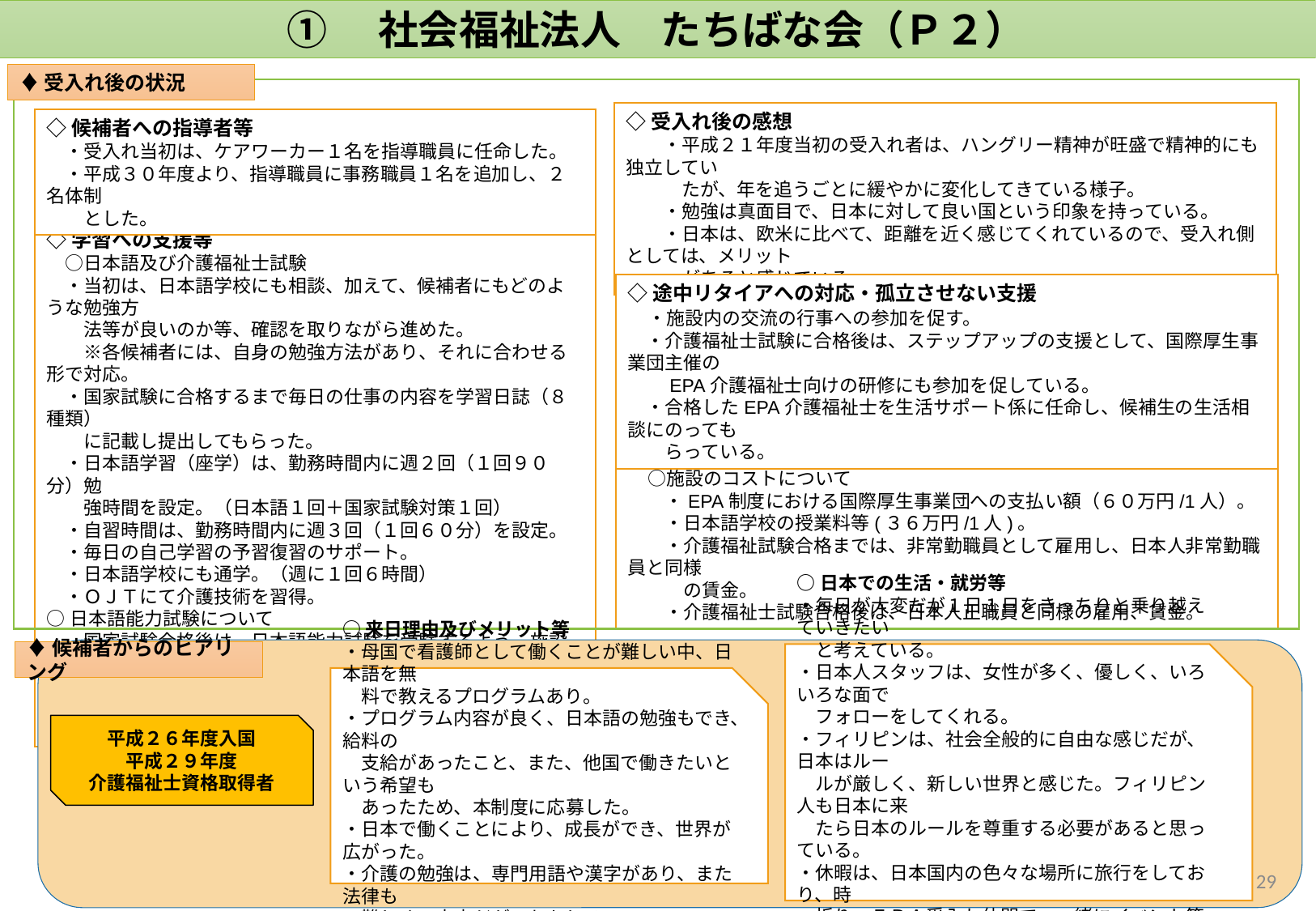

①　社会福祉法人　たちばな会（Ｐ２）
♦受入れ後の状況

◇受入れ後の感想
　　・平成２１年度当初の受入れ者は、ハングリー精神が旺盛で精神的にも独立してい
　　　たが、年を追うごとに緩やかに変化してきている様子。
　　・勉強は真面目で、日本に対して良い国という印象を持っている。
　　・日本は、欧米に比べて、距離を近く感じてくれているので、受入れ側としては、メリット
　　　があると感じている。
◇候補者への指導者等
　・受入れ当初は、ケアワーカー１名を指導職員に任命した。
　・平成３０年度より、指導職員に事務職員１名を追加し、２名体制
　　とした。
◇学習への支援等
　○日本語及び介護福祉士試験
　・当初は、日本語学校にも相談、加えて、候補者にもどのような勉強方
　　法等が良いのか等、確認を取りながら進めた。
　　※各候補者には、自身の勉強方法があり、それに合わせる形で対応。
　・国家試験に合格するまで毎日の仕事の内容を学習日誌（８種類）
　　に記載し提出してもらった。
　・日本語学習（座学）は、勤務時間内に週２回（１回９０分）勉
　　強時間を設定。（日本語１回＋国家試験対策１回）
　・自習時間は、勤務時間内に週３回（１回６０分）を設定。
　・毎日の自己学習の予習復習のサポート。
　・日本語学校にも通学。（週に１回６時間）
　・ＯＪＴにて介護技術を習得。
○日本語能力試験について
　　国家試験合格後は、日本語能力試験を受験するよう、施設で推奨
　　しているが、費用が本人負担でもあるので、最終的には本人に任せて
　　いる。
◇途中リタイアへの対応・孤立させない支援
　・施設内の交流の行事への参加を促す。
　・介護福祉士試験に合格後は、ステップアップの支援として、国際厚生事業団主催の
　　EPA介護福祉士向けの研修にも参加を促している。
　・合格したEPA介護福祉士を生活サポート係に任命し、候補生の生活相談にのっても
　　らっている。
◇その他
　○施設のコストについて
　　・EPA制度における国際厚生事業団への支払い額（６０万円/1人）。
　　・日本語学校の授業料等(３６万円/1人)。
　　・介護福祉試験合格までは、非常勤職員として雇用し、日本人非常勤職員と同様
　　　の賃金。
　　・介護福祉士試験合格後は、日本人正職員と同様の雇用、賃金。

♦候補者からのヒアリング
○日本での生活・就労等
・毎日が大変だが１日１日をきっちりと乗り越えていきたい
　と考えている。
・日本人スタッフは、女性が多く、優しく、いろいろな面で
　フォローをしてくれる。
・フィリピンは、社会全般的に自由な感じだが、日本はルー
　ルが厳しく、新しい世界と感じた。フィリピン人も日本に来
　たら日本のルールを尊重する必要があると思っている。
・休暇は、日本国内の色々な場所に旅行をしており、時
　折り、ＥＰＡ受入れ仲間で、一緒にイベント等を行って、
　過ごしている。

○来日理由及びメリット等
・母国で看護師として働くことが難しい中、日本語を無
　料で教えるプログラムあり。
・プログラム内容が良く、日本語の勉強もでき、給料の
　支給があったこと、また、他国で働きたいという希望も
　あったため、本制度に応募した。
・日本で働くことにより、成長ができ、世界が広がった。
・介護の勉強は、専門用語や漢字があり、また法律も
　難しく、大変だが、おもしろい。

平成２６年度入国
平成２９年度
介護福祉士資格取得者

29